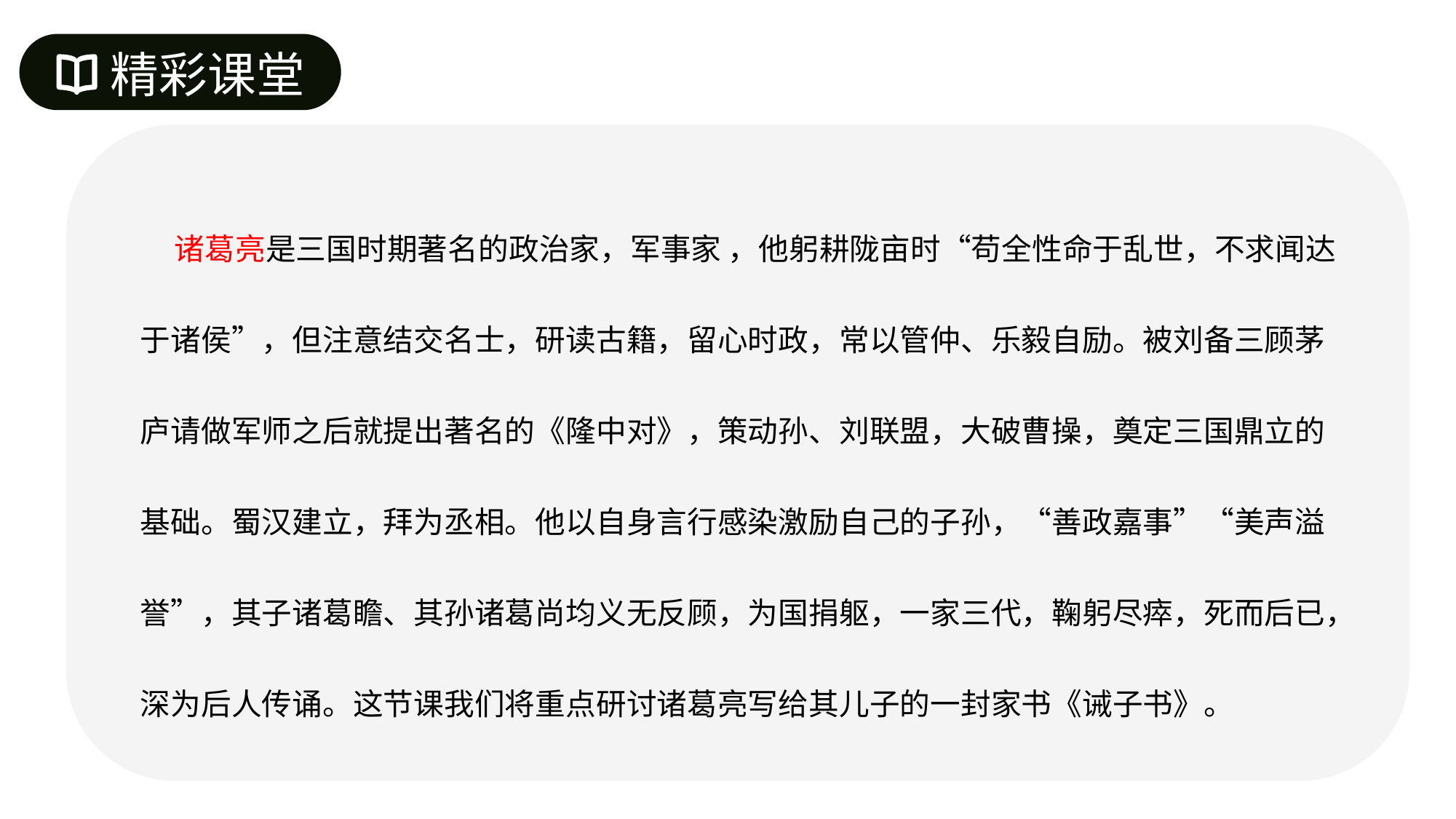

精彩课堂

    诸葛亮是三国时期著名的政治家，军事家 ，他躬耕陇亩时“苟全性命于乱世，不求闻达于诸侯”，但注意结交名士，研读古籍，留心时政，常以管仲、乐毅自励。被刘备三顾茅庐请做军师之后就提出著名的《隆中对》，策动孙、刘联盟，大破曹操，奠定三国鼎立的基础。蜀汉建立，拜为丞相。他以自身言行感染激励自己的子孙，“善政嘉事”“美声溢誉”，其子诸葛瞻、其孙诸葛尚均义无反顾，为国捐躯，一家三代，鞠躬尽瘁，死而后已，深为后人传诵。这节课我们将重点研讨诸葛亮写给其儿子的一封家书《诫子书》。